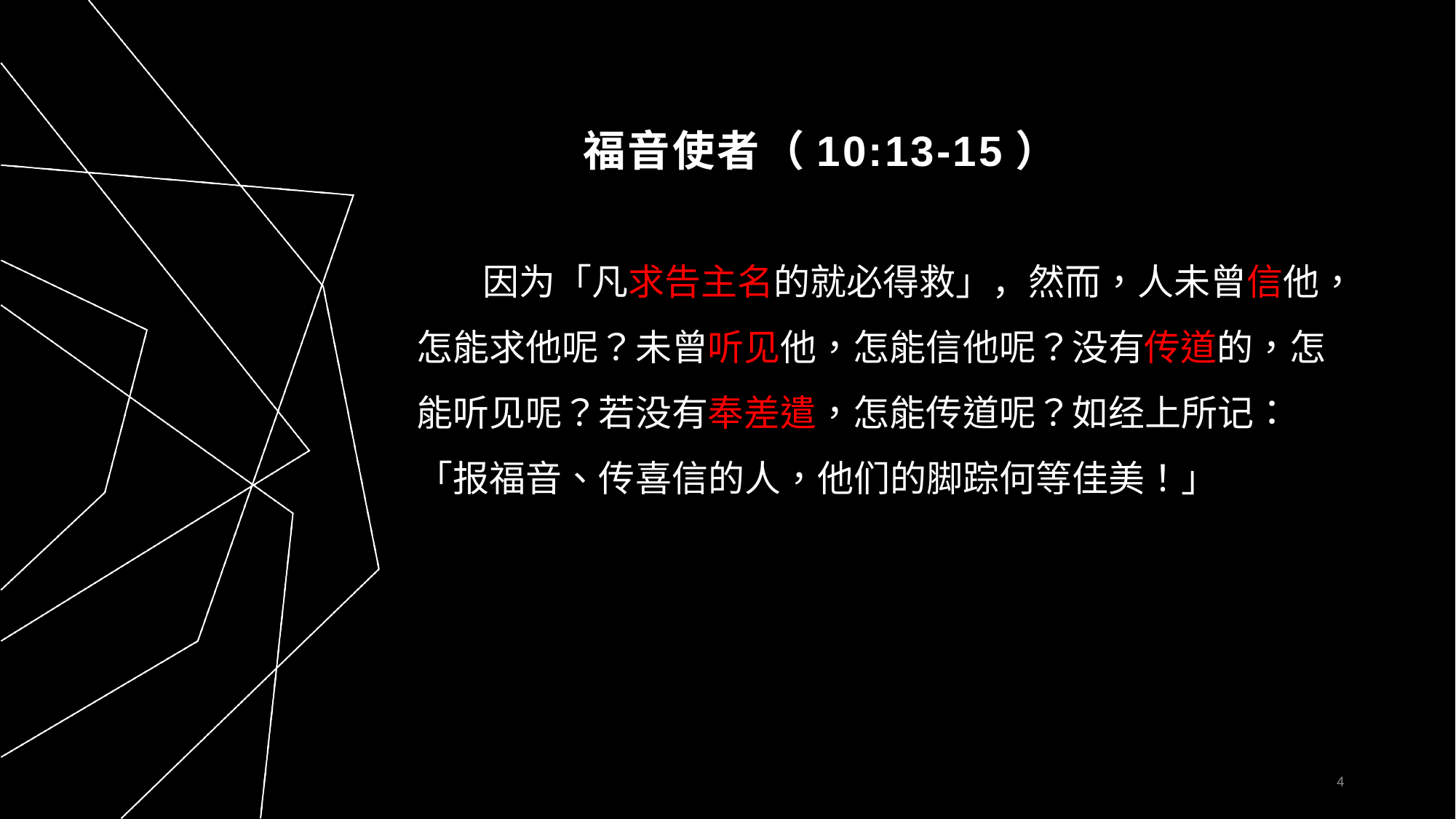

# 福音使者（10:13-15）
       因为「凡求告主名的就必得救」，然而，人未曾信他，怎能求他呢？未曾听见他，怎能信他呢？没有传道的，怎能听见呢？若没有奉差遣，怎能传道呢？如经上所记：「报福音、传喜信的人，他们的脚踪何等佳美！」
4